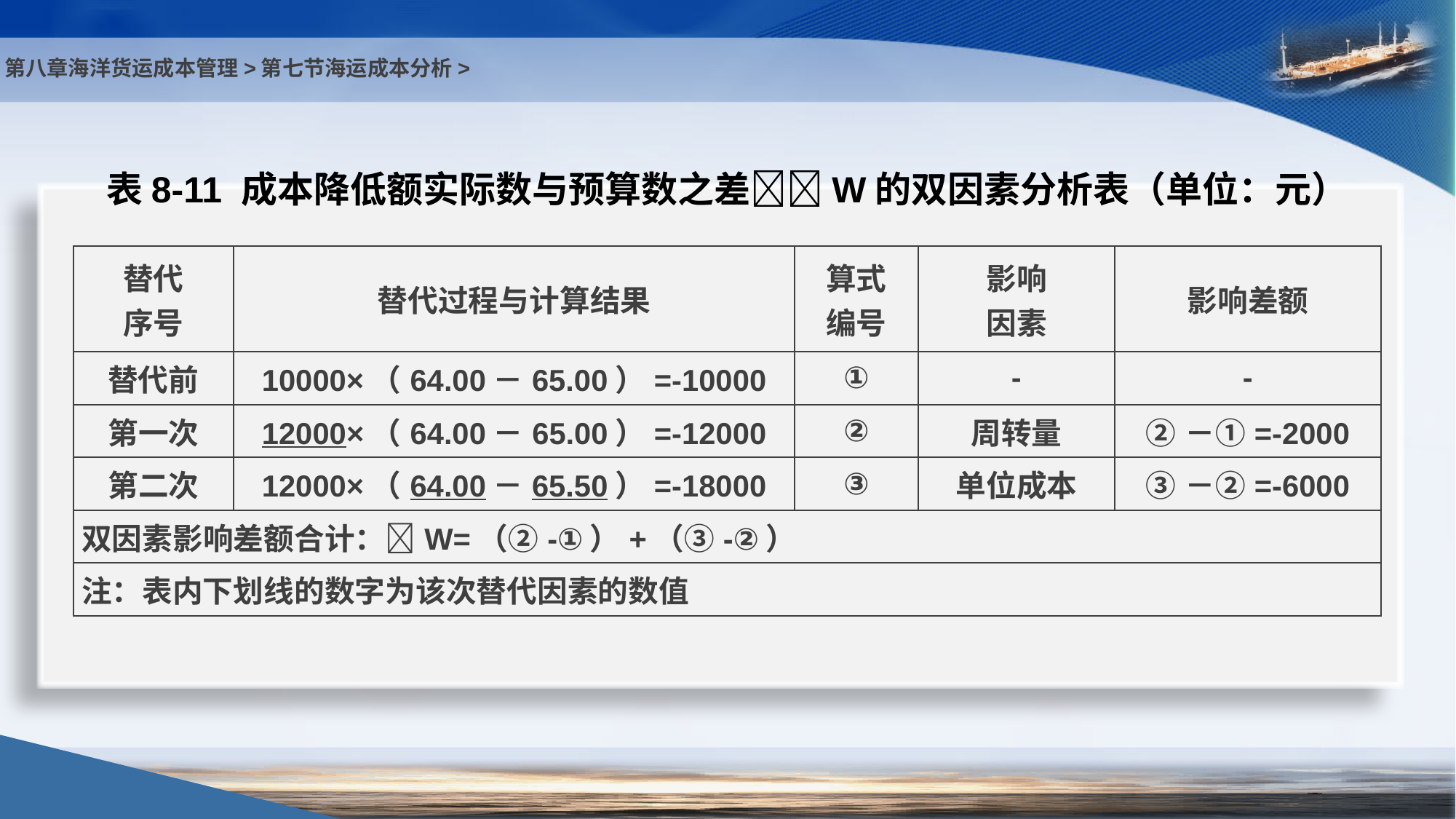

第八章海洋货运成本管理>第七节海运成本分析>
表8-11 成本降低额实际数与预算数之差 ΔW的双因素分析表（单位：元）
| 替代 序号 | 替代过程与计算结果 | 算式 编号 | 影响 因素 | 影响差额 |
| --- | --- | --- | --- | --- |
| 替代前 | 10000×（64.00－65.00）=-10000 | ① | - | - |
| 第一次 | 12000×（64.00－65.00）=-12000 | ② | 周转量 | ②－①=-2000 |
| 第二次 | 12000×（64.00－65.50）=-18000 | ③ | 单位成本 | ③－②=-6000 |
| 双因素影响差额合计：ΔW=（②-①）+（③-②） |  |  |  |  |
| 注：表内下划线的数字为该次替代因素的数值 |  |  |  |  |